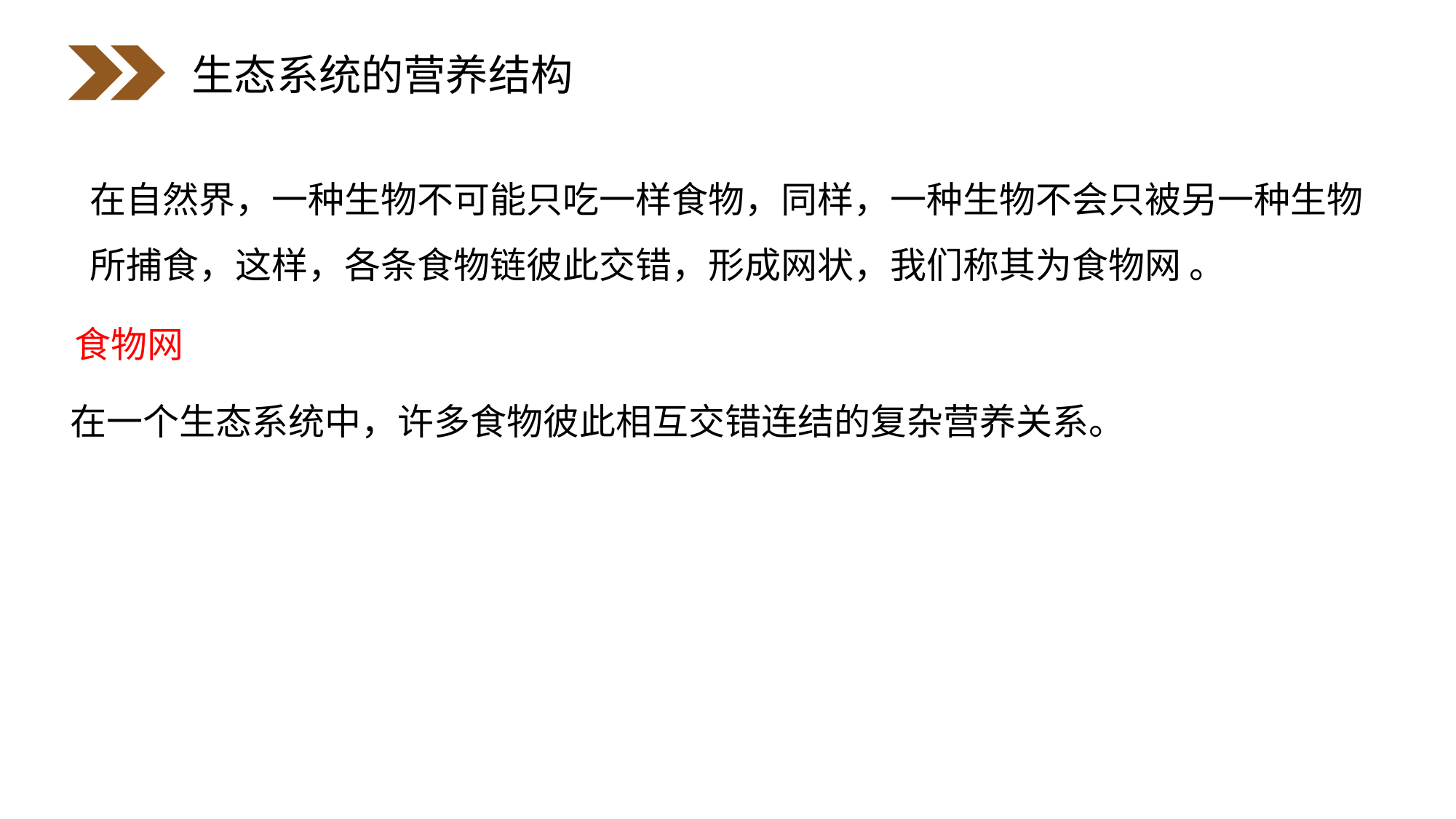

生态系统的营养结构
在自然界，一种生物不可能只吃一样食物，同样，一种生物不会只被另一种生物所捕食，这样，各条食物链彼此交错，形成网状，我们称其为食物网 。
食物网
        在一个生态系统中，许多食物彼此相互交错连结的复杂营养关系。